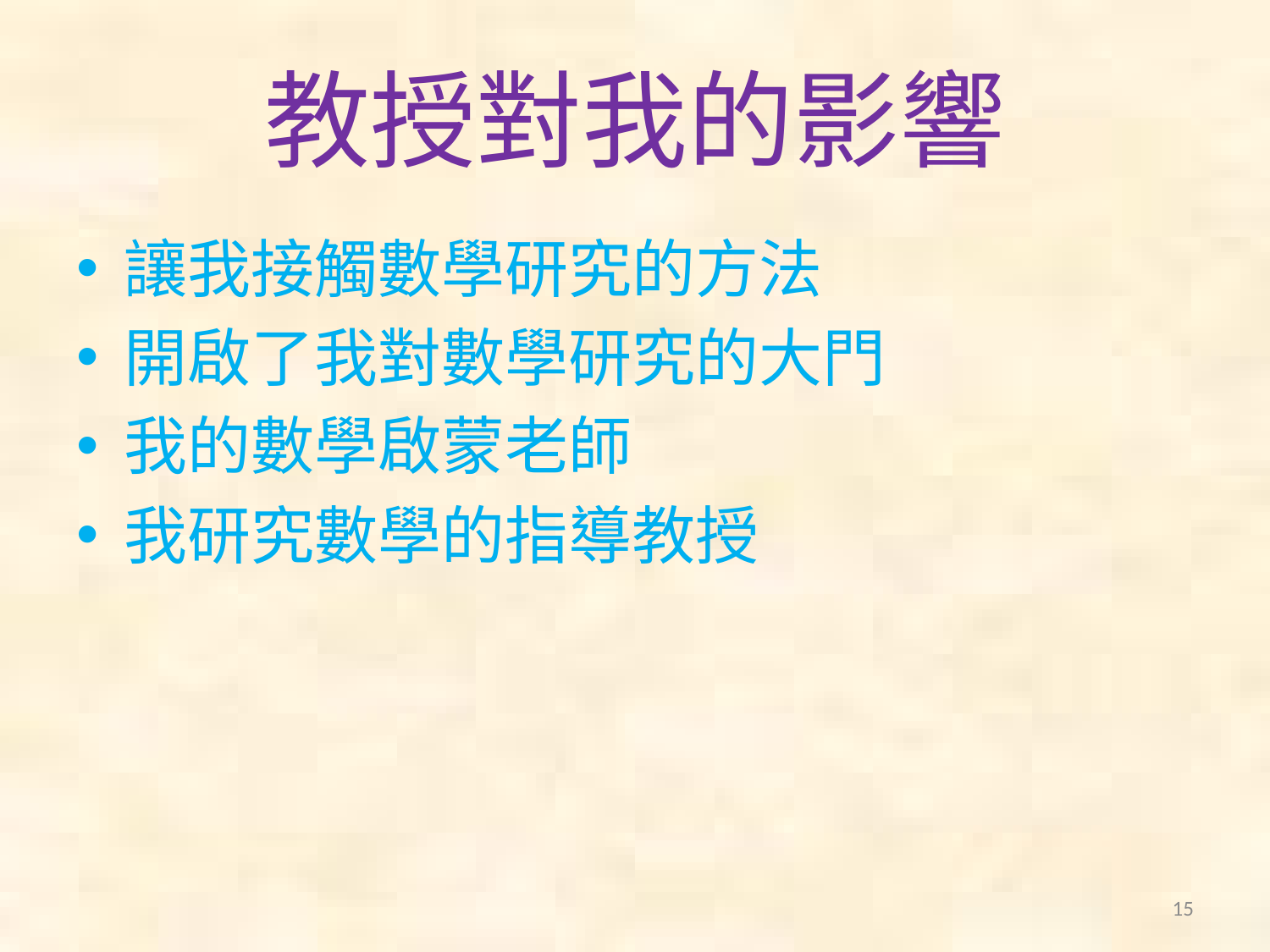

# 教授對我的影響
讓我接觸數學研究的方法
開啟了我對數學研究的大門
我的數學啟蒙老師
我研究數學的指導教授
15